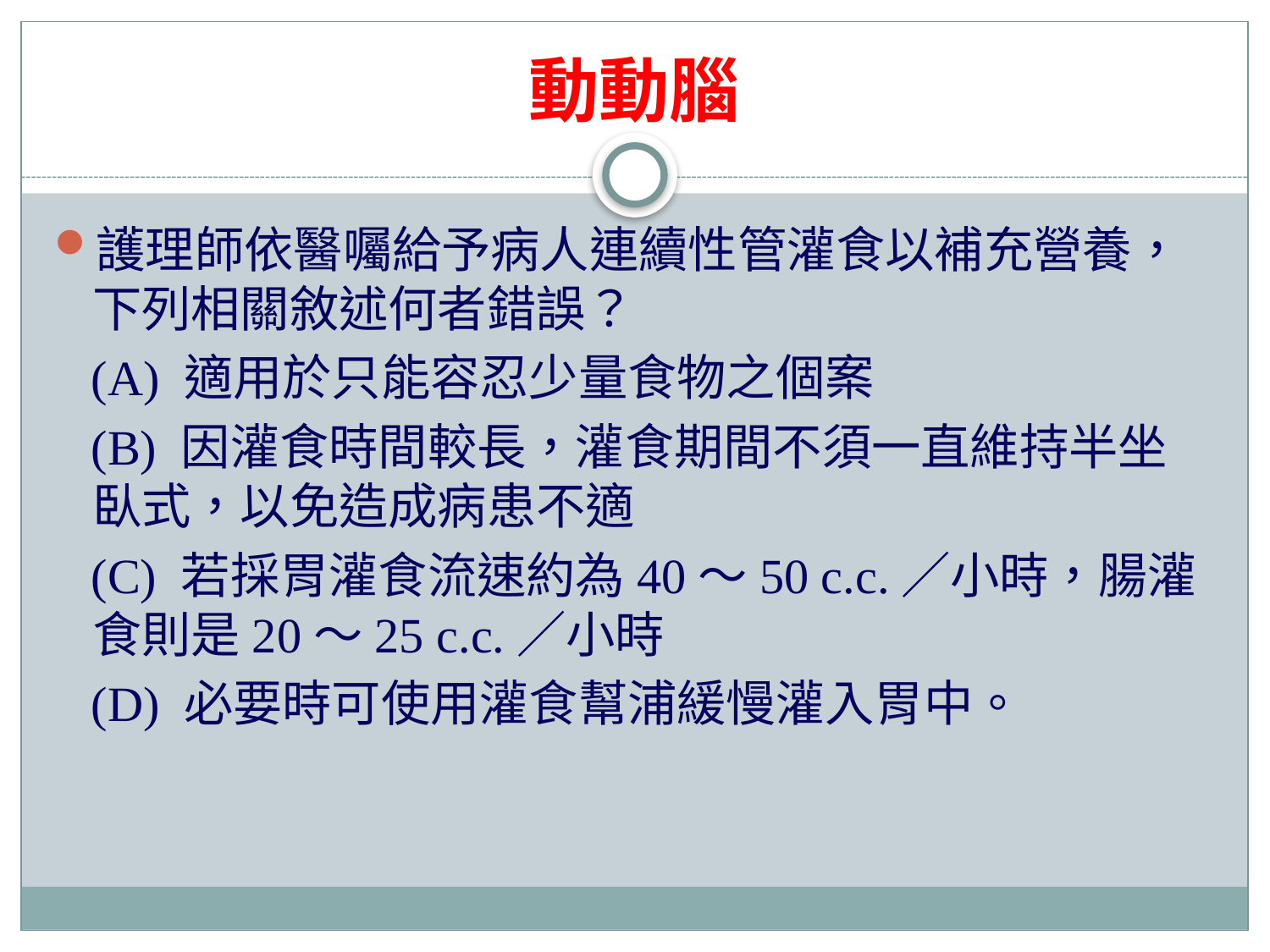

# 動動腦
護理師依醫囑給予病人連續性管灌食以補充營養，下列相關敘述何者錯誤？
   (A) 適用於只能容忍少量食物之個案
   (B) 因灌食時間較長，灌食期間不須一直維持半坐臥式，以免造成病患不適
   (C) 若採胃灌食流速約為40～50 c.c.／小時，腸灌食則是20～25 c.c.／小時
   (D) 必要時可使用灌食幫浦緩慢灌入胃中。